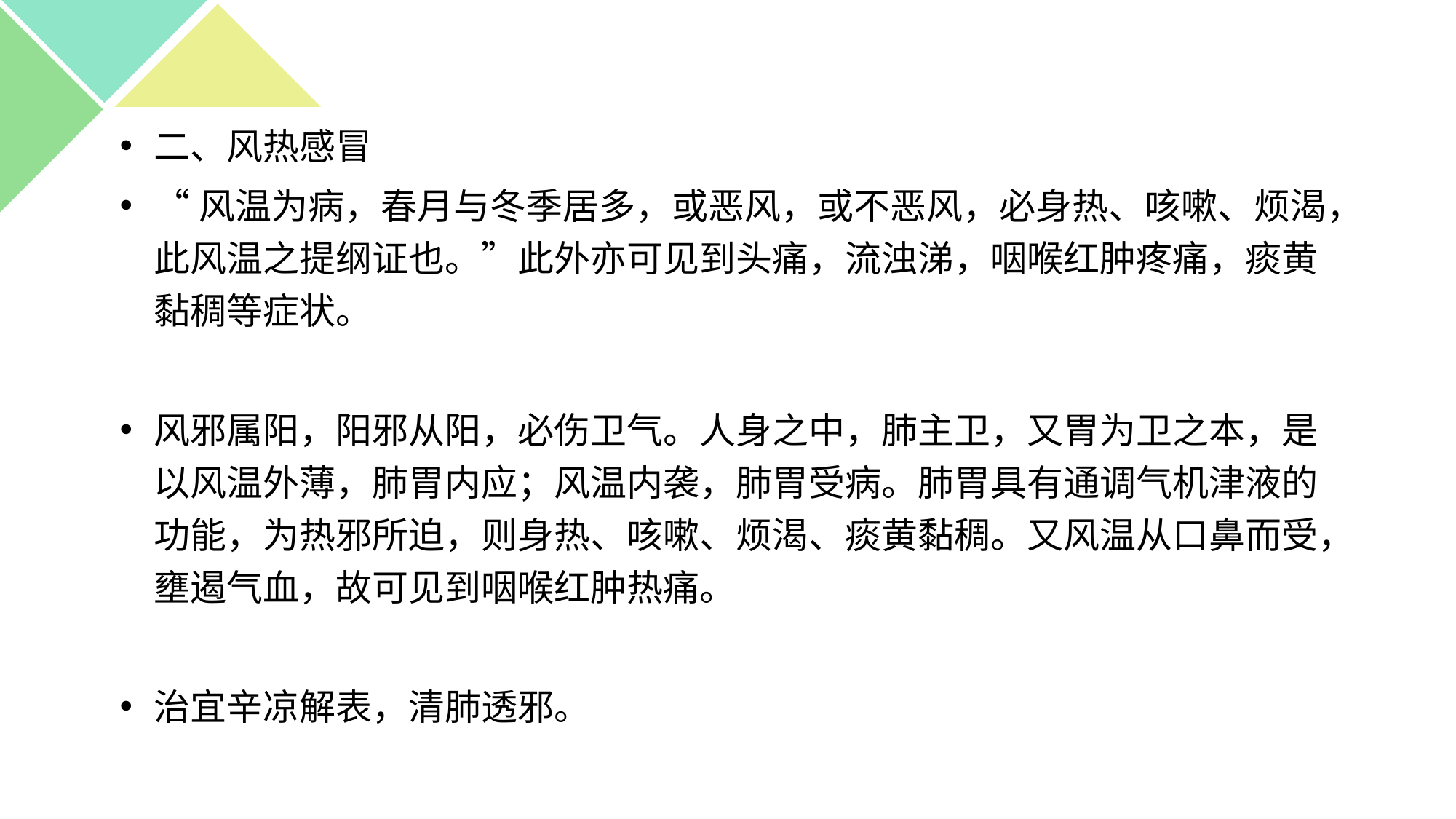

二、风热感冒
“风温为病，春月与冬季居多，或恶风，或不恶风，必身热、咳嗽、烦渴，此风温之提纲证也。”此外亦可见到头痛，流浊涕，咽喉红肿疼痛，痰黄黏稠等症状。

风邪属阳，阳邪从阳，必伤卫气。人身之中，肺主卫，又胃为卫之本，是以风温外薄，肺胃内应；风温内袭，肺胃受病。肺胃具有通调气机津液的功能，为热邪所迫，则身热、咳嗽、烦渴、痰黄黏稠。又风温从口鼻而受，壅遏气血，故可见到咽喉红肿热痛。

治宜辛凉解表，清肺透邪。